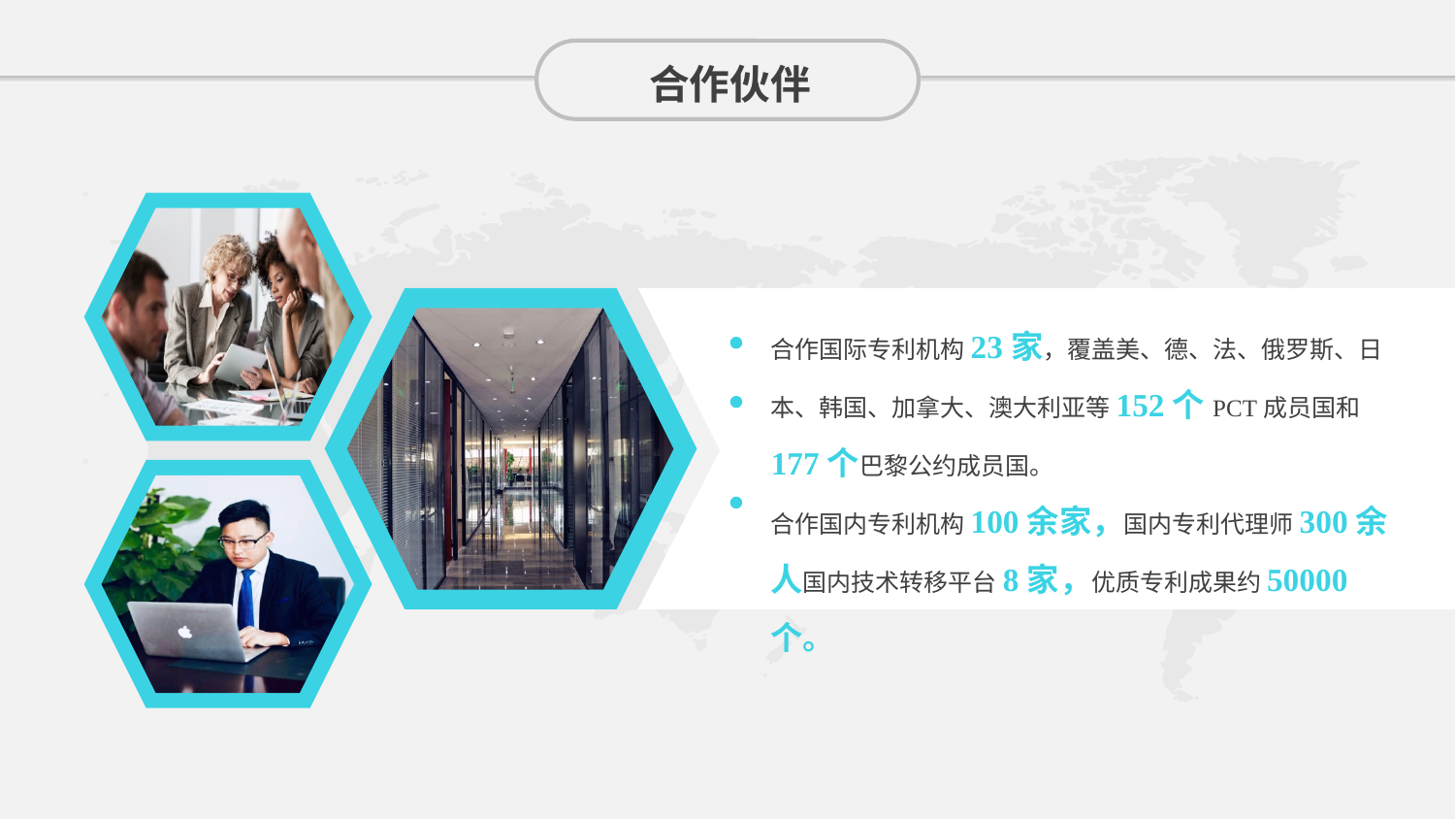

合作伙伴

合作国际专利机构23家，覆盖美、德、法、俄罗斯、日本、韩国、加拿大、澳大利亚等152个PCT成员国和177个巴黎公约成员国。
合作国内专利机构100余家，国内专利代理师300余人国内技术转移平台8家，优质专利成果约50000个。